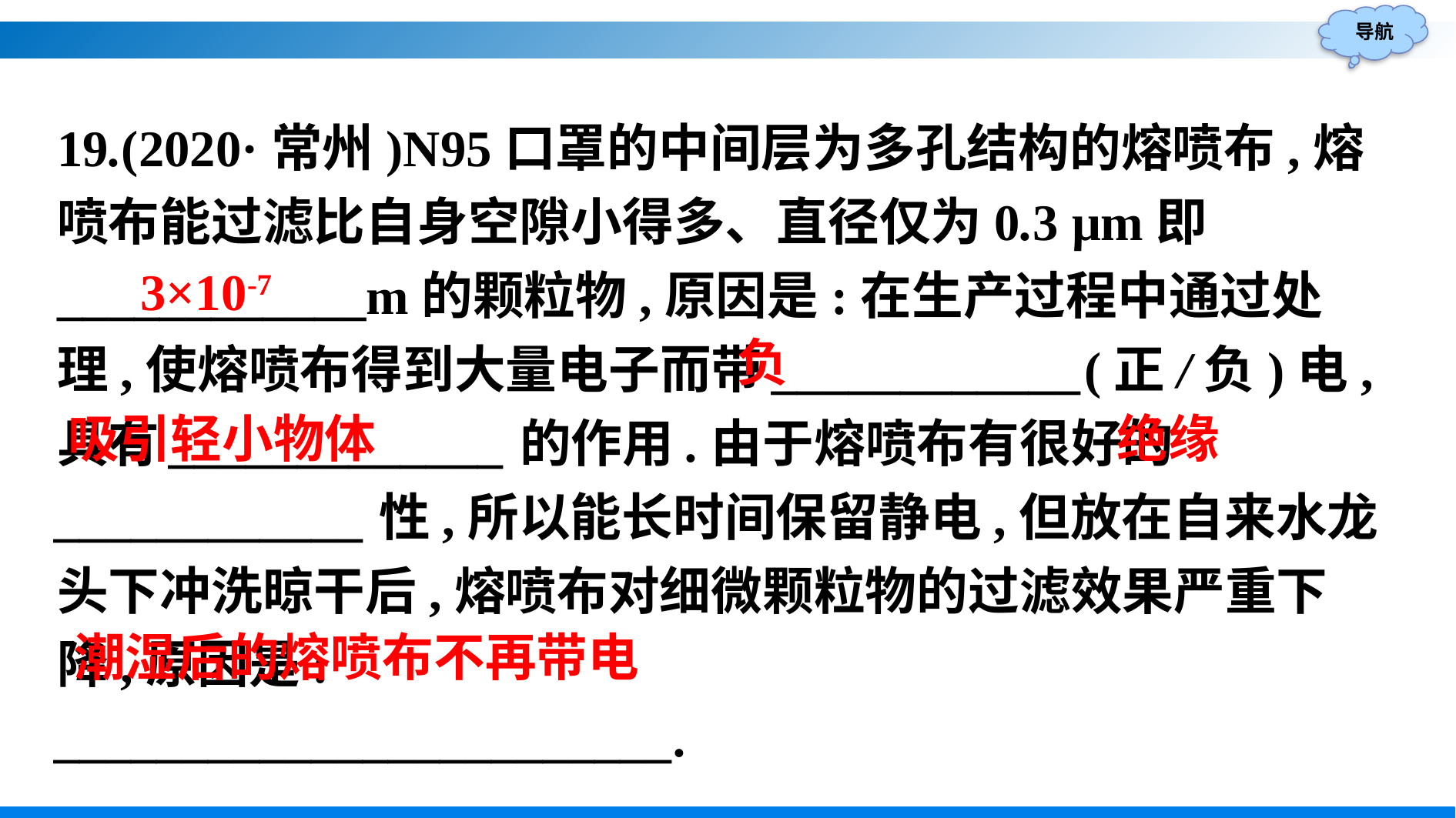

19.(2020·常州)N95口罩的中间层为多孔结构的熔喷布,熔喷布能过滤比自身空隙小得多、直径仅为0.3 μm即____________m的颗粒物,原因是:在生产过程中通过处理,使熔喷布得到大量电子而带____________(正/负)电,具有_____________的作用.由于熔喷布有很好的____________性,所以能长时间保留静电,但放在自来水龙头下冲洗晾干后,熔喷布对细微颗粒物的过滤效果严重下降,原因是:
________________________.
3×10-7
负
绝缘
吸引轻小物体
潮湿后的熔喷布不再带电